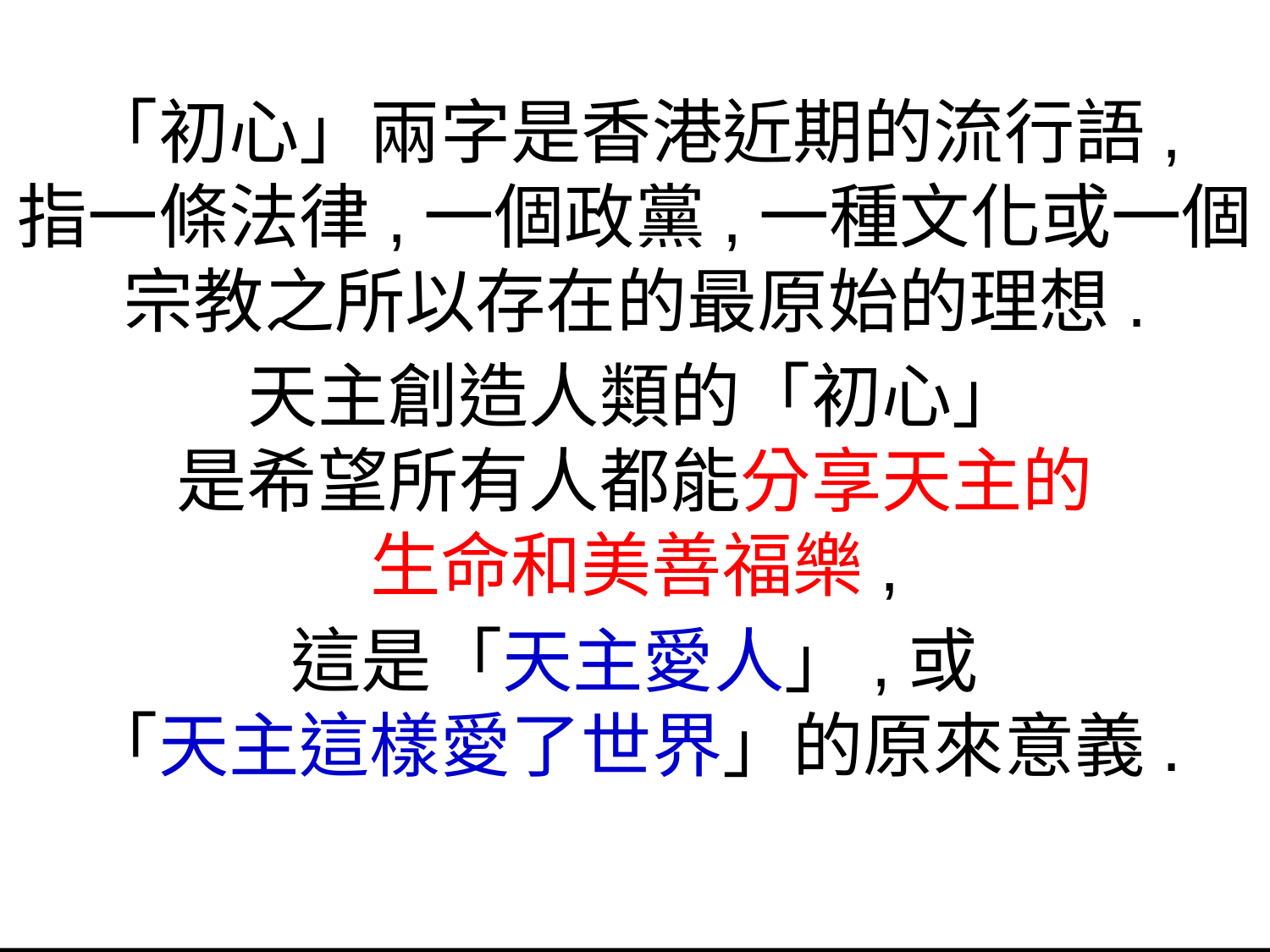

「初心」兩字是香港近期的流行語,
指一條法律,一個政黨,一種文化或一個
宗教之所以存在的最原始的理想.
天主創造人類的「初心」
是希望所有人都能分享天主的
生命和美善福樂,
這是「天主愛人」,或
「天主這樣愛了世界」的原來意義.